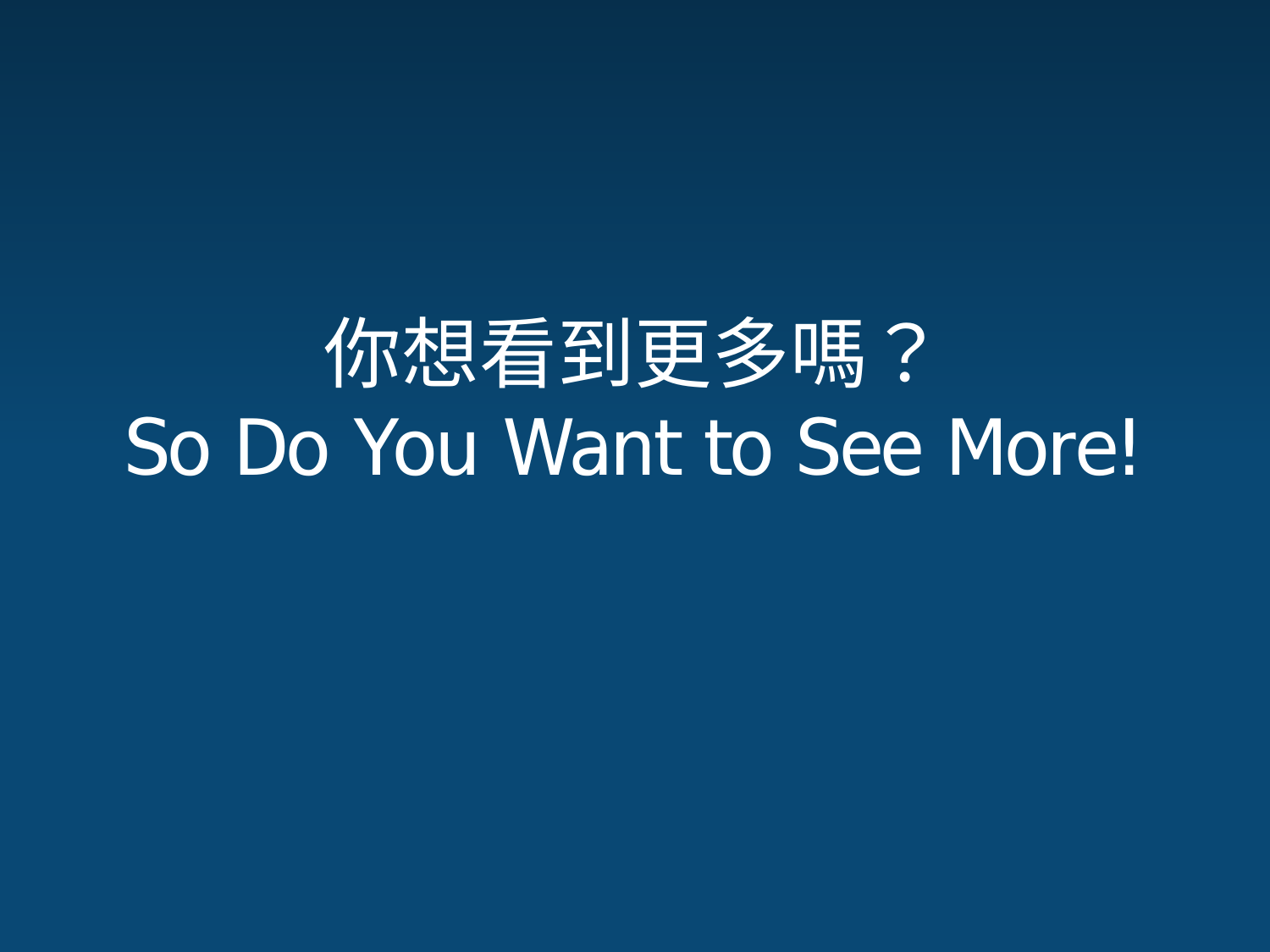

# 你想看到更多嗎？ So Do You Want to See More!